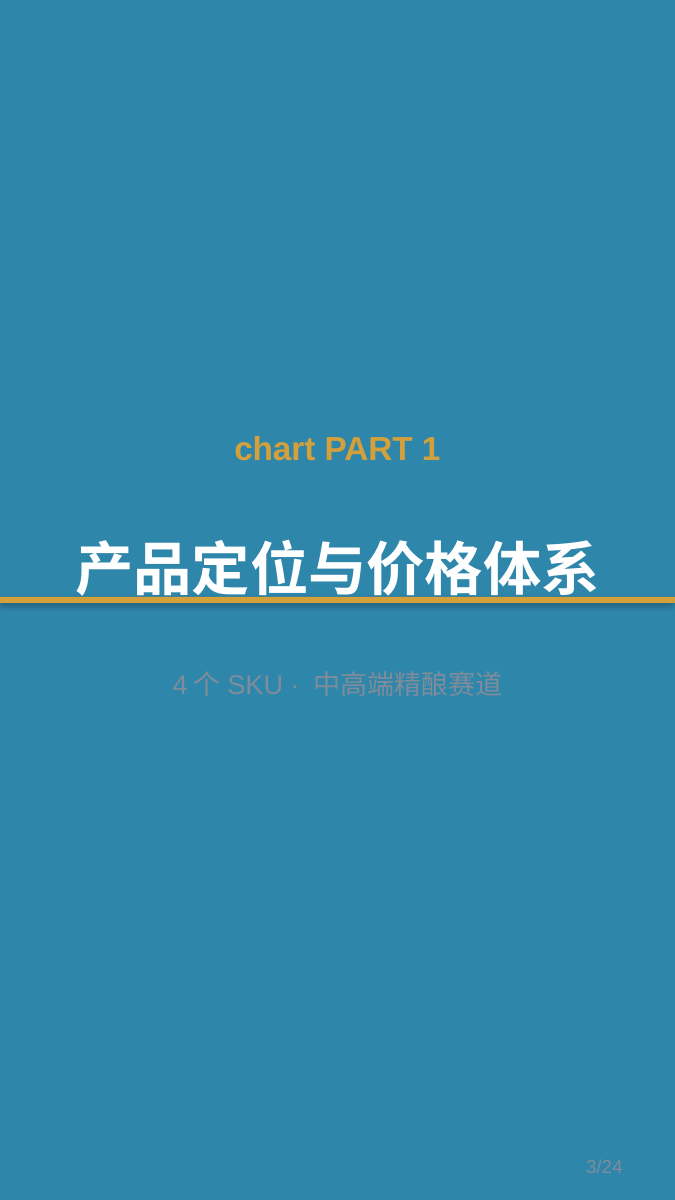

chart PART 1
产品定位与价格体系

4个SKU · 中高端精酿赛道
3/24